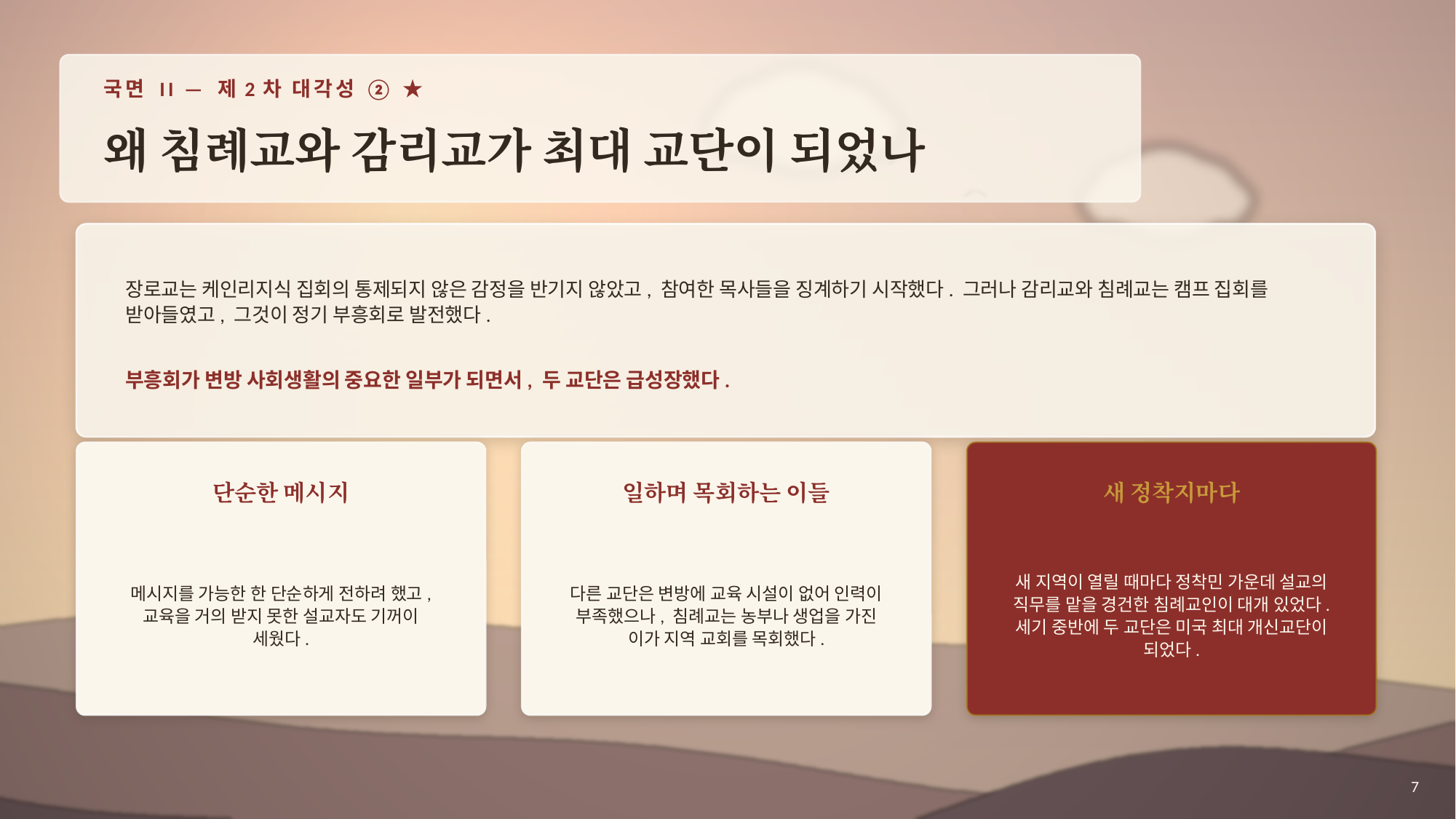

국면 II — 제2차 대각성 ② ★
왜 침례교와 감리교가 최대 교단이 되었나

장로교는 케인리지식 집회의 통제되지 않은 감정을 반기지 않았고, 참여한 목사들을 징계하기 시작했다. 그러나 감리교와 침례교는 캠프 집회를 받아들였고, 그것이 정기 부흥회로 발전했다.
부흥회가 변방 사회생활의 중요한 일부가 되면서, 두 교단은 급성장했다.

단순한 메시지
일하며 목회하는 이들
새 정착지마다
메시지를 가능한 한 단순하게 전하려 했고, 교육을 거의 받지 못한 설교자도 기꺼이 세웠다.
다른 교단은 변방에 교육 시설이 없어 인력이 부족했으나, 침례교는 농부나 생업을 가진 이가 지역 교회를 목회했다.
새 지역이 열릴 때마다 정착민 가운데 설교의 직무를 맡을 경건한 침례교인이 대개 있었다. 세기 중반에 두 교단은 미국 최대 개신교단이 되었다.
7